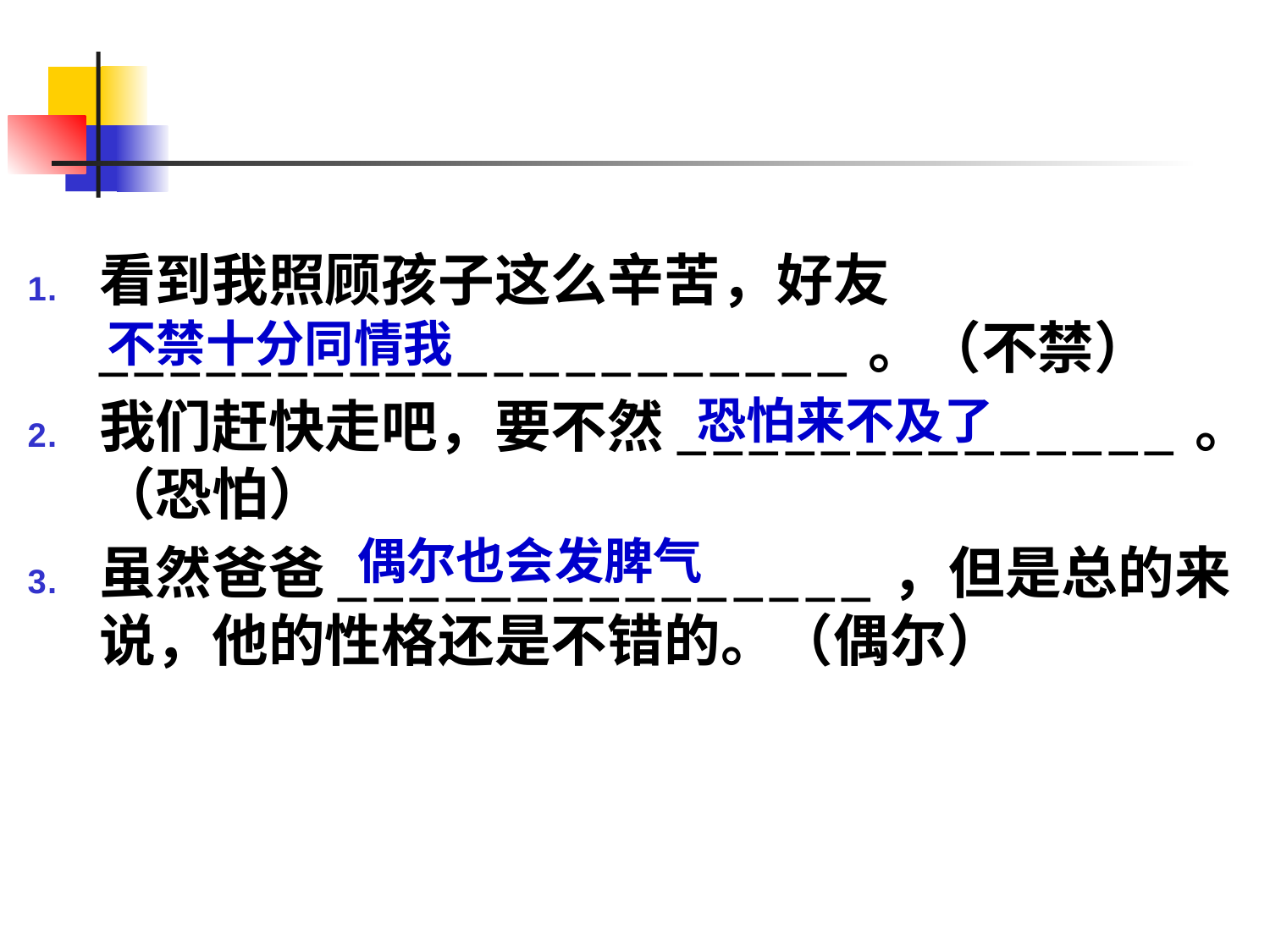

#
看到我照顾孩子这么辛苦，好友_____________________。（不禁）
我们赶快走吧，要不然______________。（恐怕）
虽然爸爸_______________，但是总的来说，他的性格还是不错的。（偶尔）
不禁十分同情我
恐怕来不及了
偶尔也会发脾气